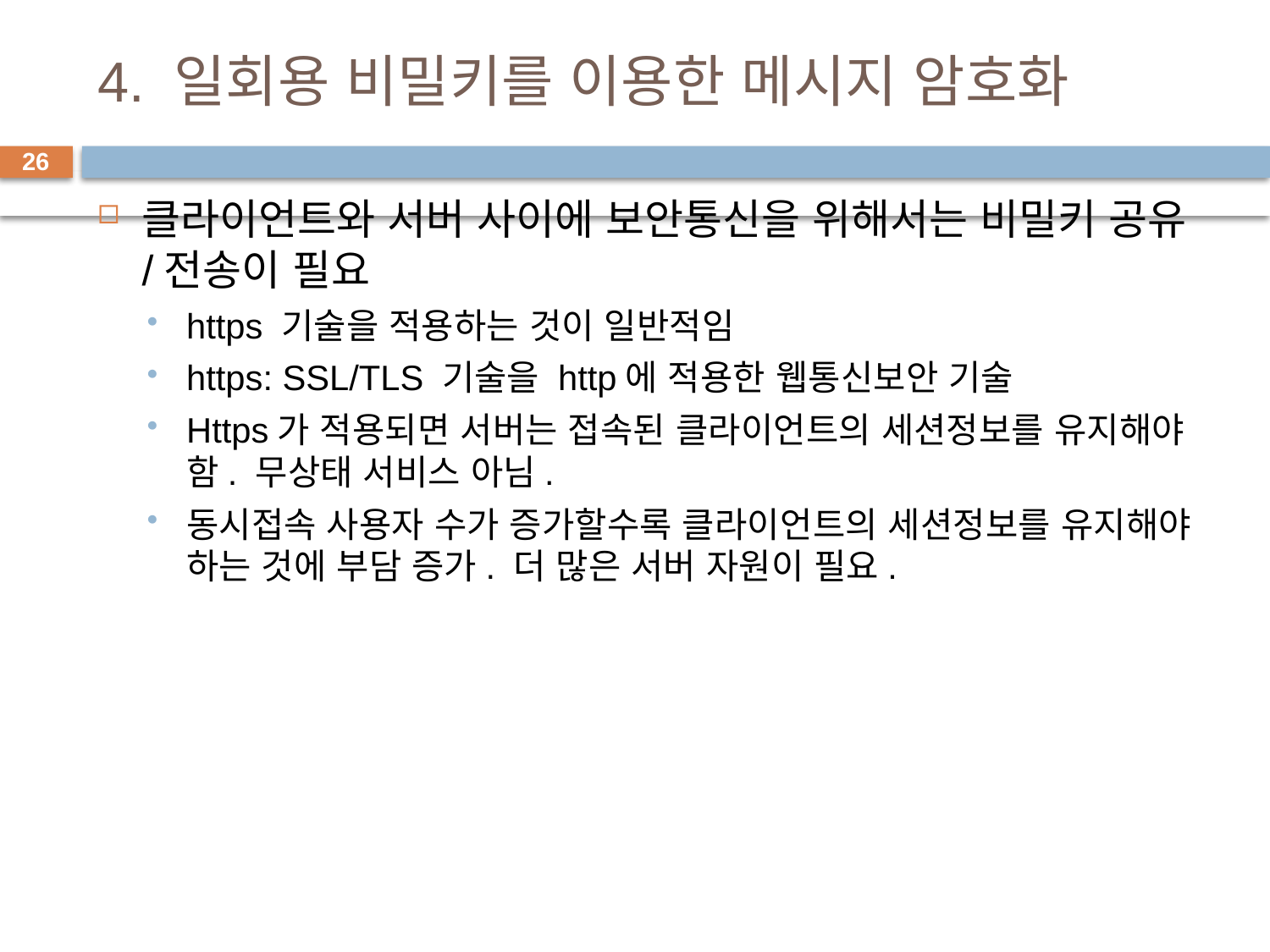

# 4. 일회용 비밀키를 이용한 메시지 암호화
26
클라이언트와 서버 사이에 보안통신을 위해서는 비밀키 공유/전송이 필요
https 기술을 적용하는 것이 일반적임
https: SSL/TLS 기술을 http에 적용한 웹통신보안 기술
Https가 적용되면 서버는 접속된 클라이언트의 세션정보를 유지해야 함. 무상태 서비스 아님.
동시접속 사용자 수가 증가할수록 클라이언트의 세션정보를 유지해야 하는 것에 부담 증가. 더 많은 서버 자원이 필요.